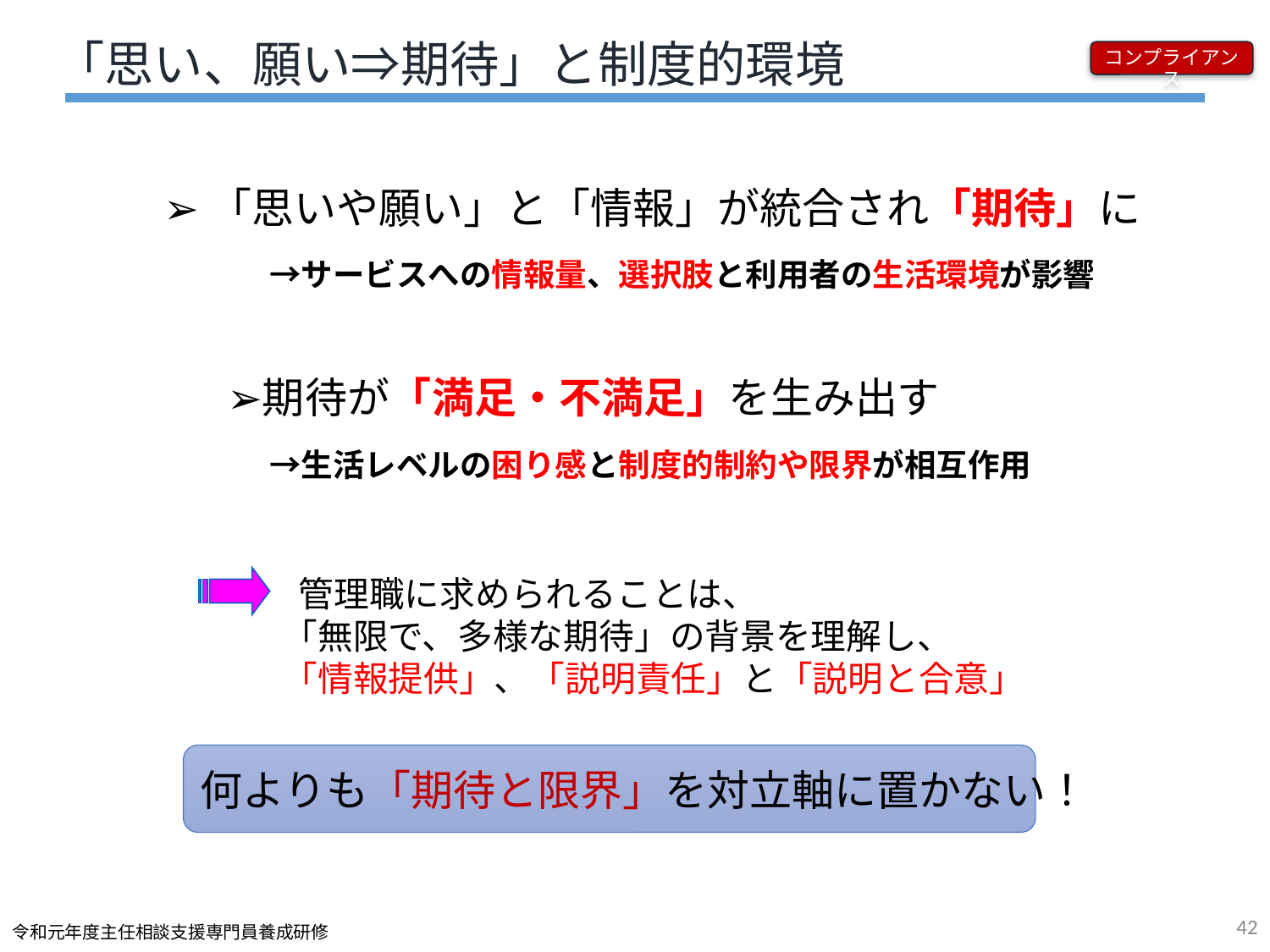

# 「思い、願い⇒期待」と制度的環境
コンプライアンス
➢「思いや願い」と「情報」が統合され「期待」に
　　　　→サービスへの情報量、選択肢と利用者の生活環境が影響

　　　➢期待が「満足・不満足」を生み出す
　　　　→生活レベルの困り感と制度的制約や限界が相互作用
 管理職に求められることは、
「無限で、多様な期待」の背景を理解し、
「情報提供」、「説明責任」と「説明と合意」

何よりも「期待と限界」を対立軸に置かない！
42
令和元年度主任相談支援専門員養成研修